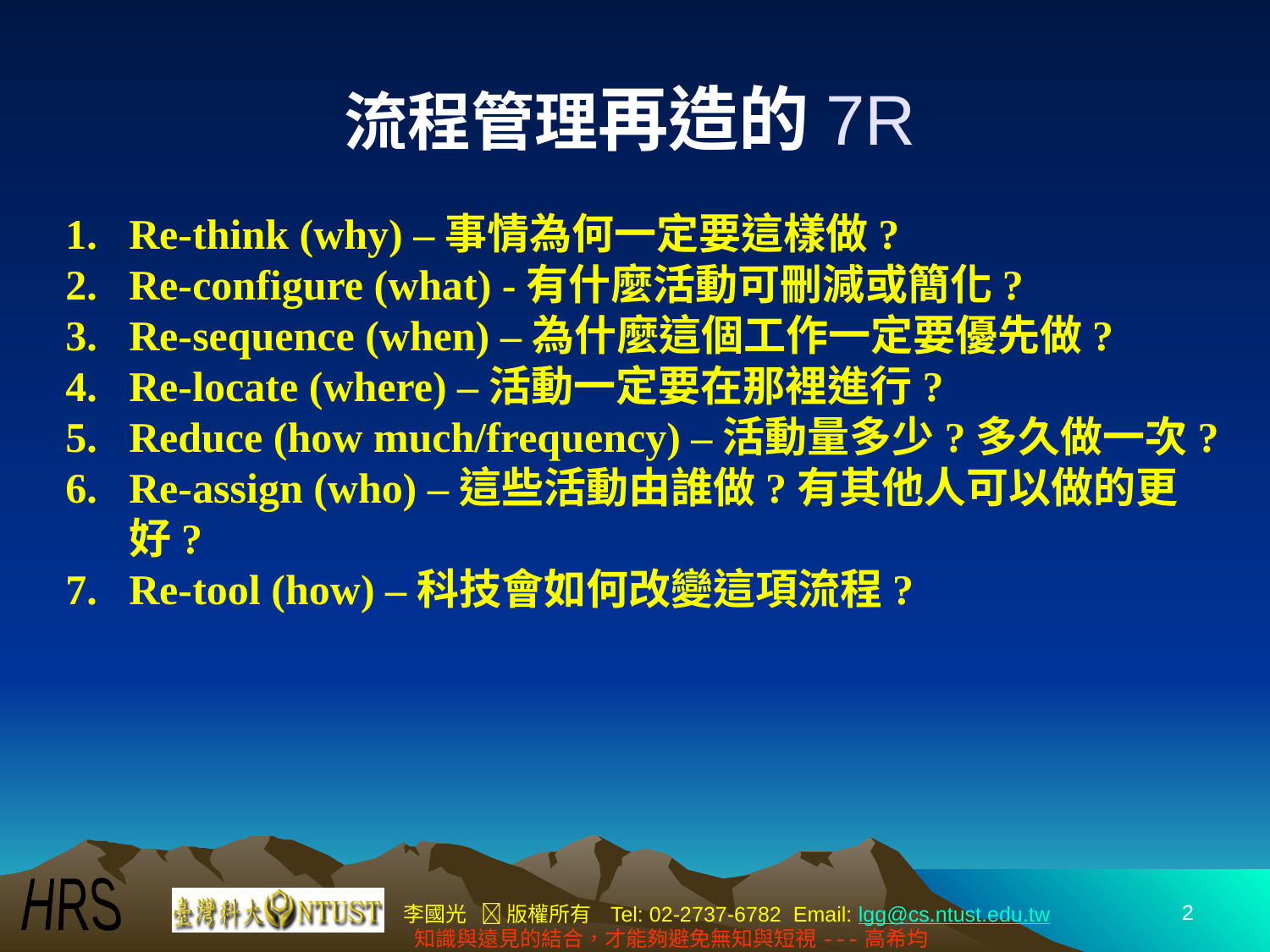

# 流程管理再造的7R
Re-think (why) –事情為何一定要這樣做?
Re-configure (what) -有什麼活動可刪減或簡化?
Re-sequence (when) –為什麼這個工作一定要優先做?
Re-locate (where) –活動一定要在那裡進行?
Reduce (how much/frequency) –活動量多少?多久做一次?
Re-assign (who) –這些活動由誰做?有其他人可以做的更好?
Re-tool (how) –科技會如何改變這項流程?
2
HRS